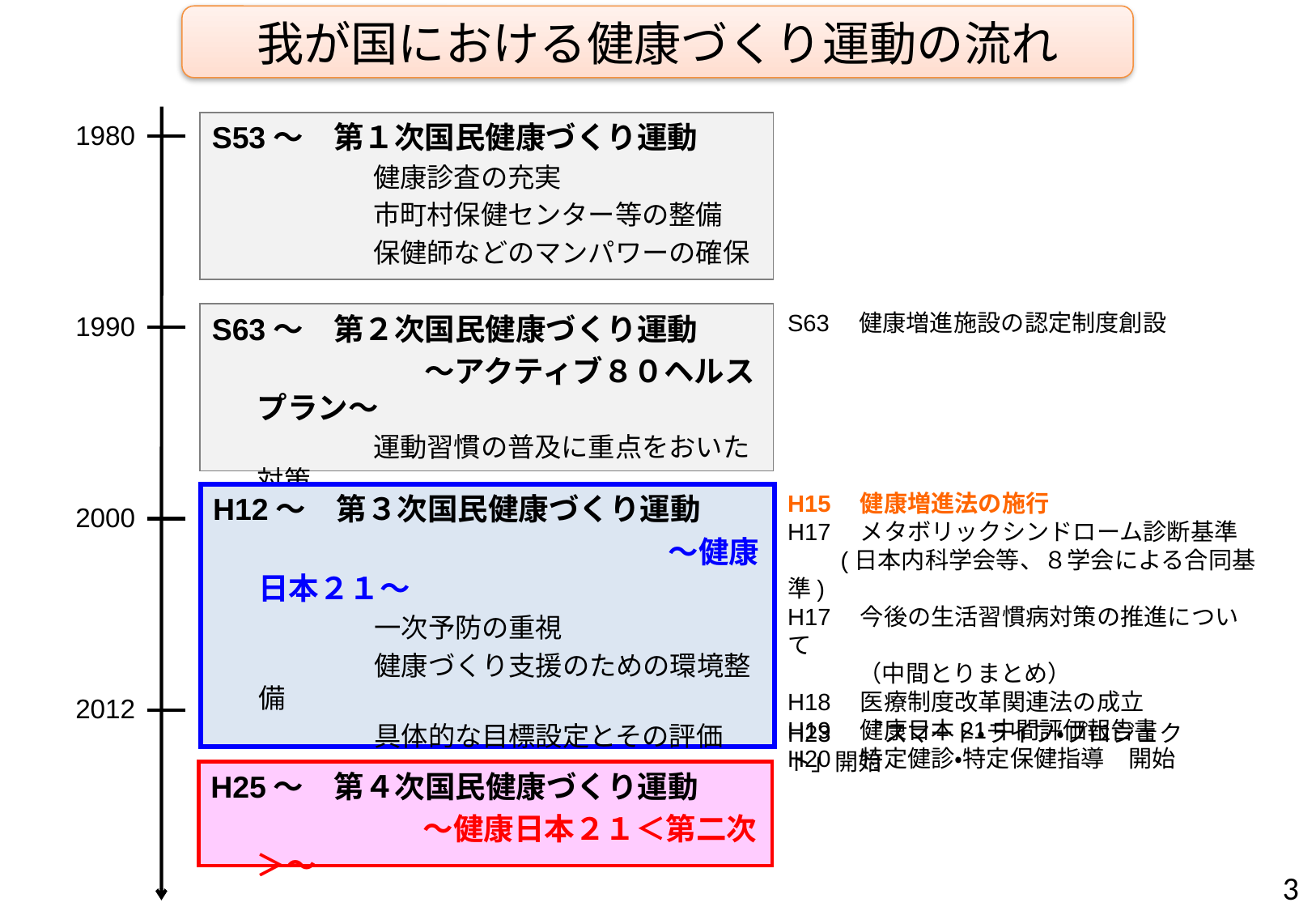

我が国における健康づくり運動の流れ
1980
S53～　第１次国民健康づくり運動
　　　　　　健康診査の充実
　　　　　　市町村保健センター等の整備
　　　　　　保健師などのマンパワーの確保

S63　健康増進施設の認定制度創設
1990
S63～　第２次国民健康づくり運動
　　　　　　　～アクティブ８０ヘルスプラン～
　　　　　　運動習慣の普及に重点をおいた対策
　　　　　（運動指針の策定、健康増進施設の推進等）

H15　健康増進法の施行
H17　メタボリックシンドローム診断基準
　　(日本内科学会等、８学会による合同基準)
H17　今後の生活習慣病対策の推進について
　　　（中間とりまとめ）
H18　医療制度改革関連法の成立
H19　健康日本21中間評価報告書
H20　特定健診・特定保健指導　開始
H12～　第３次国民健康づくり運動
　　　　　　　　　　　　　　　～健康日本２１～
　　　　　　一次予防の重視
　　　　　　健康づくり支援のための環境整備
　　　　　　具体的な目標設定とその評価
　　　　　　多様な実施主体間の連携

2000
2012
H23　「スマート・ライフ・プロジェクト」開始
H25～　第４次国民健康づくり運動
　　　　　　　～健康日本２１＜第二次＞～

3